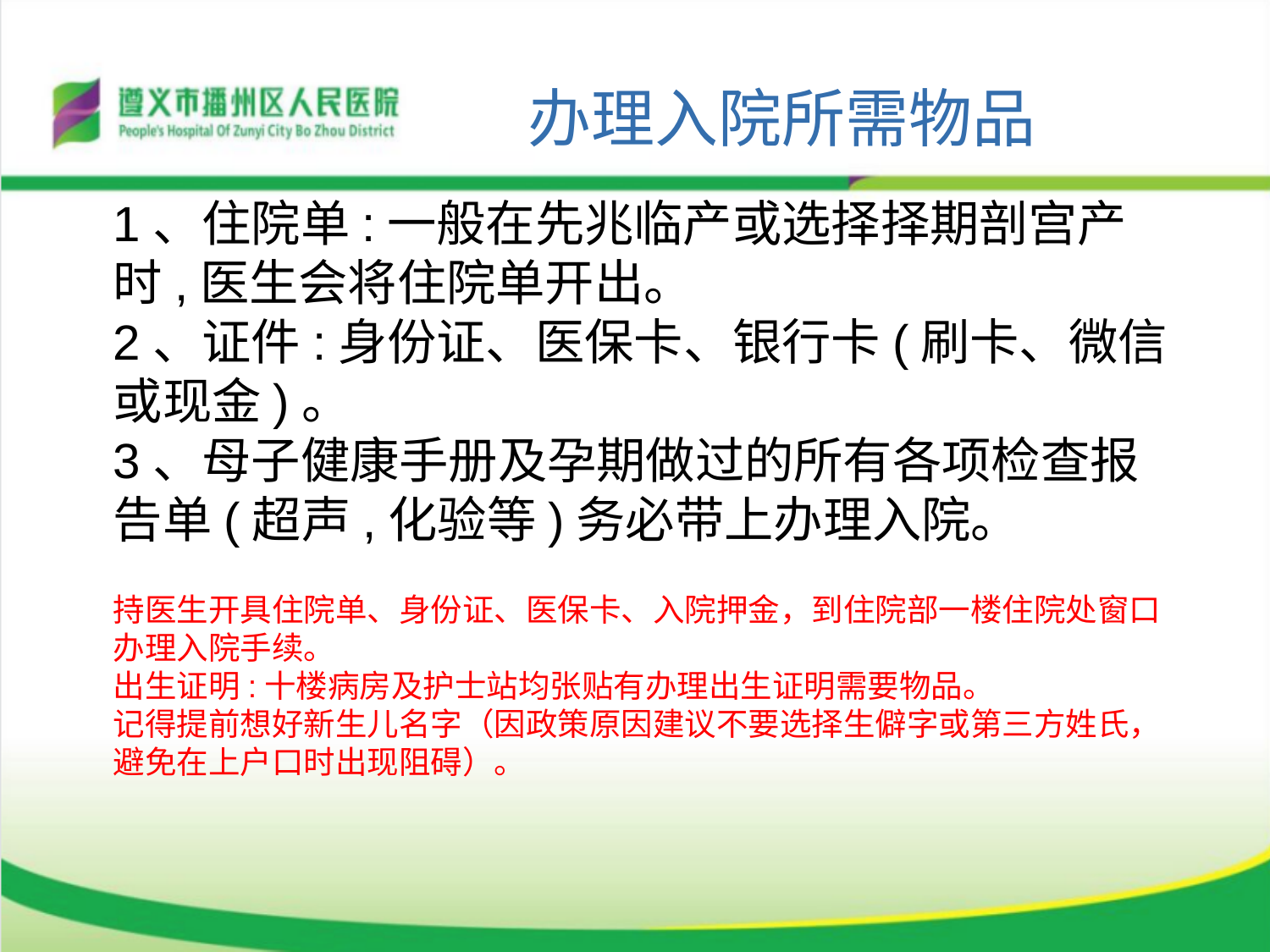

办理入院所需物品

1、住院单:一般在先兆临产或选择择期剖宫产时,医生会将住院单开出。
2、证件:身份证、医保卡、银行卡(刷卡、微信或现金)。
3、母子健康手册及孕期做过的所有各项检查报告单(超声,化验等)务必带上办理入院。

持医生开具住院单、身份证、医保卡、入院押金，到住院部一楼住院处窗口办理入院手续。
出生证明:十楼病房及护士站均张贴有办理出生证明需要物品。
记得提前想好新生儿名字（因政策原因建议不要选择生僻字或第三方姓氏，避免在上户口时出现阻碍）。